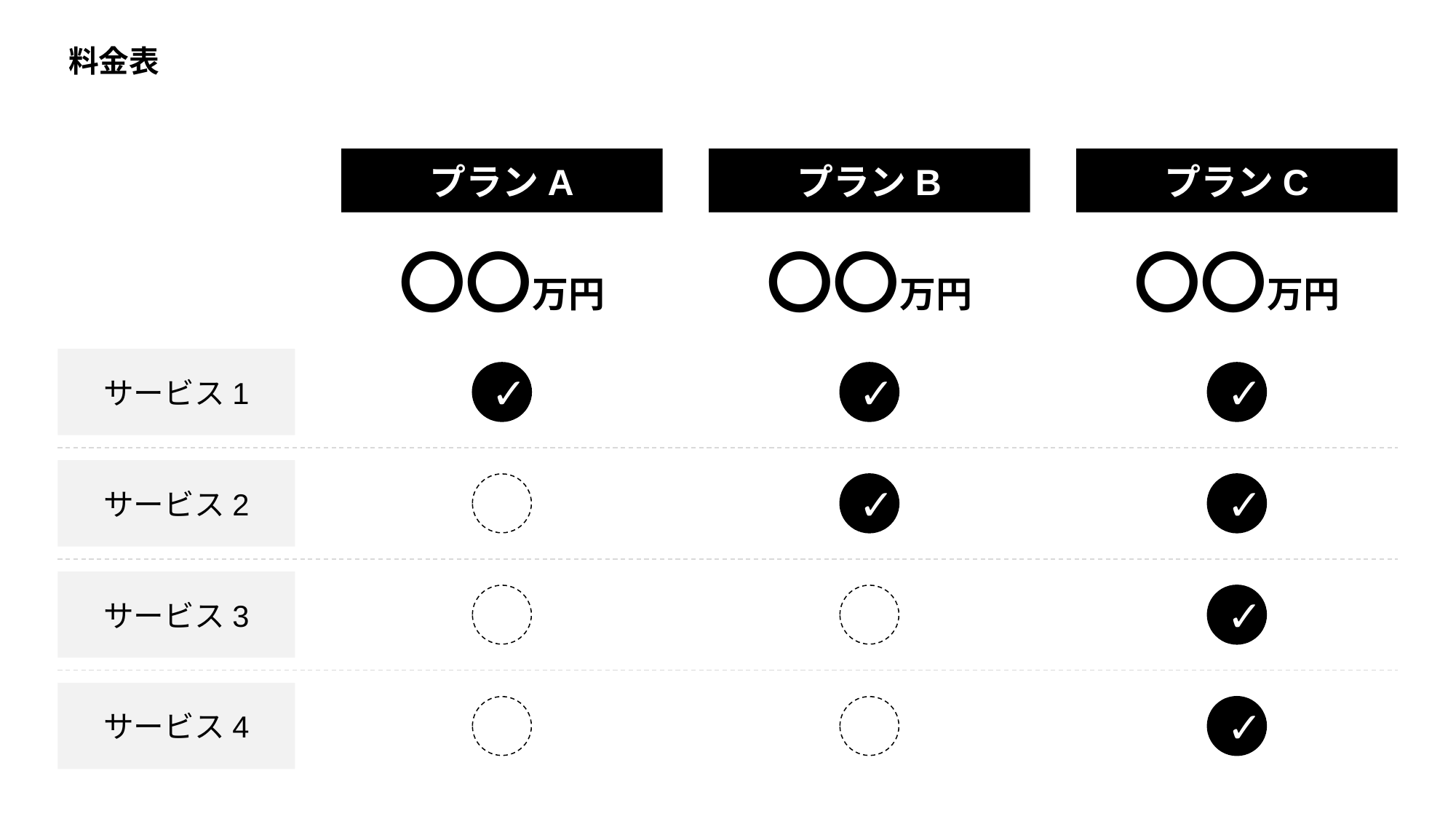

料金表
プランA
プランB
プランC
〇〇万円
〇〇万円
〇〇万円
サービス1
✓
✓
✓
サービス2

✓
✓
サービス3

✓
サービス4

✓